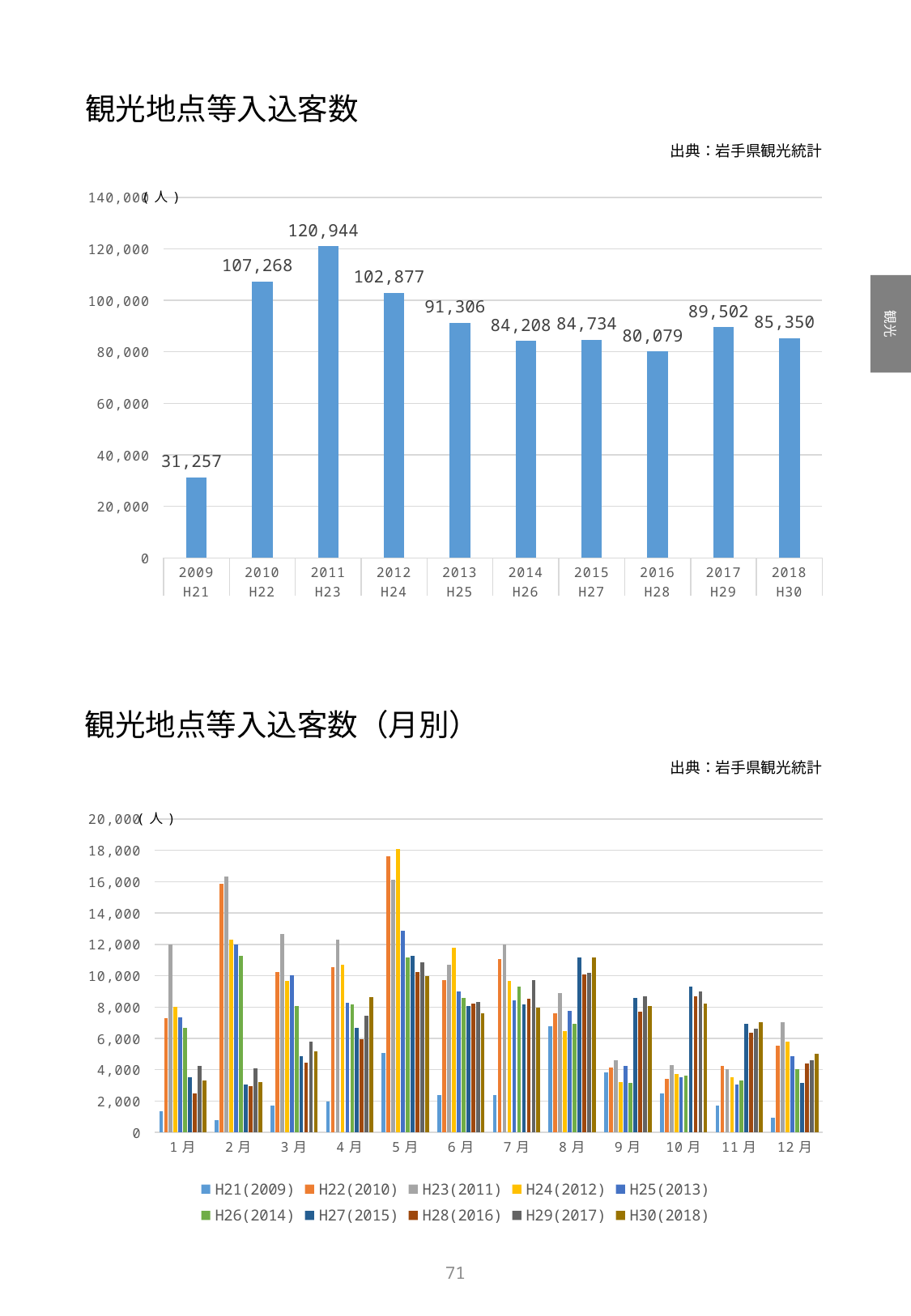

# 観光地点等入込客数
出典：岩手県観光統計

### Chart

| Category | 計 |
|---|---|
| 2009 | 31257.0 |
| 2010 | 107268.0 |
| 2011 | 120944.0 |
| 2012 | 102877.0 |
| 2013 | 91306.0 |
| 2014 | 84208.0 |
| 2015 | 84734.0 |
| 2016 | 80079.0 |
| 2017 | 89502.0 |
| 2018 | 85350.0 |
観光
観光地点等入込客数（月別）
出典：岩手県観光統計

### Chart

| Category | H21(2009) | H22(2010) | H23(2011) | H24(2012) | H25(2013) | H26(2014) | H27(2015) | H28(2016) | H29(2017) | H30(2018) |
|---|---|---|---|---|---|---|---|---|---|---|
| 1月 | 1346.0 | 7313.0 | 11974.0 | 7997.0 | 7328.0 | 6665.0 | 3499.0 | 2491.0 | 4228.0 | 3291.0 |
| 2月 | 760.0 | 15871.0 | 16344.0 | 12276.0 | 11989.0 | 11281.0 | 3068.0 | 2934.0 | 4099.0 | 3202.0 |
| 3月 | 1691.0 | 10209.0 | 12645.0 | 9685.0 | 10053.0 | 8054.0 | 4874.0 | 4453.0 | 5804.0 | 5157.0 |
| 4月 | 1972.0 | 10540.0 | 12287.0 | 10707.0 | 8268.0 | 8194.0 | 6665.0 | 5965.0 | 7431.0 | 8656.0 |
| 5月 | 5054.0 | 17621.0 | 16137.0 | 18061.0 | 12854.0 | 11145.0 | 11281.0 | 10222.0 | 10839.0 | 9966.0 |
| 6月 | 2367.0 | 9706.0 | 10692.0 | 11776.0 | 8989.0 | 8583.0 | 8054.0 | 8216.0 | 8314.0 | 7593.0 |
| 7月 | 2379.0 | 11074.0 | 11977.0 | 9665.0 | 8420.0 | 9314.0 | 8194.0 | 8544.0 | 9701.0 | 7987.0 |
| 8月 | 6772.0 | 7621.0 | 8898.0 | 6456.0 | 7731.0 | 6915.0 | 11145.0 | 10097.0 | 10182.0 | 11176.0 |
| 9月 | 3824.0 | 4127.0 | 4623.0 | 3214.0 | 4233.0 | 3142.0 | 8583.0 | 7693.0 | 8687.0 | 8055.0 |
| 10月 | 2463.0 | 3411.0 | 4301.0 | 3720.0 | 3499.0 | 3597.0 | 9314.0 | 8688.0 | 9004.0 | 8205.0 |
| 11月 | 1709.0 | 4244.0 | 4047.0 | 3513.0 | 3068.0 | 3298.0 | 6915.0 | 6357.0 | 6615.0 | 7053.0 |
| 12月 | 920.0 | 5531.0 | 7019.0 | 5807.0 | 4874.0 | 4020.0 | 3142.0 | 4419.0 | 4598.0 | 5009.0 |
71